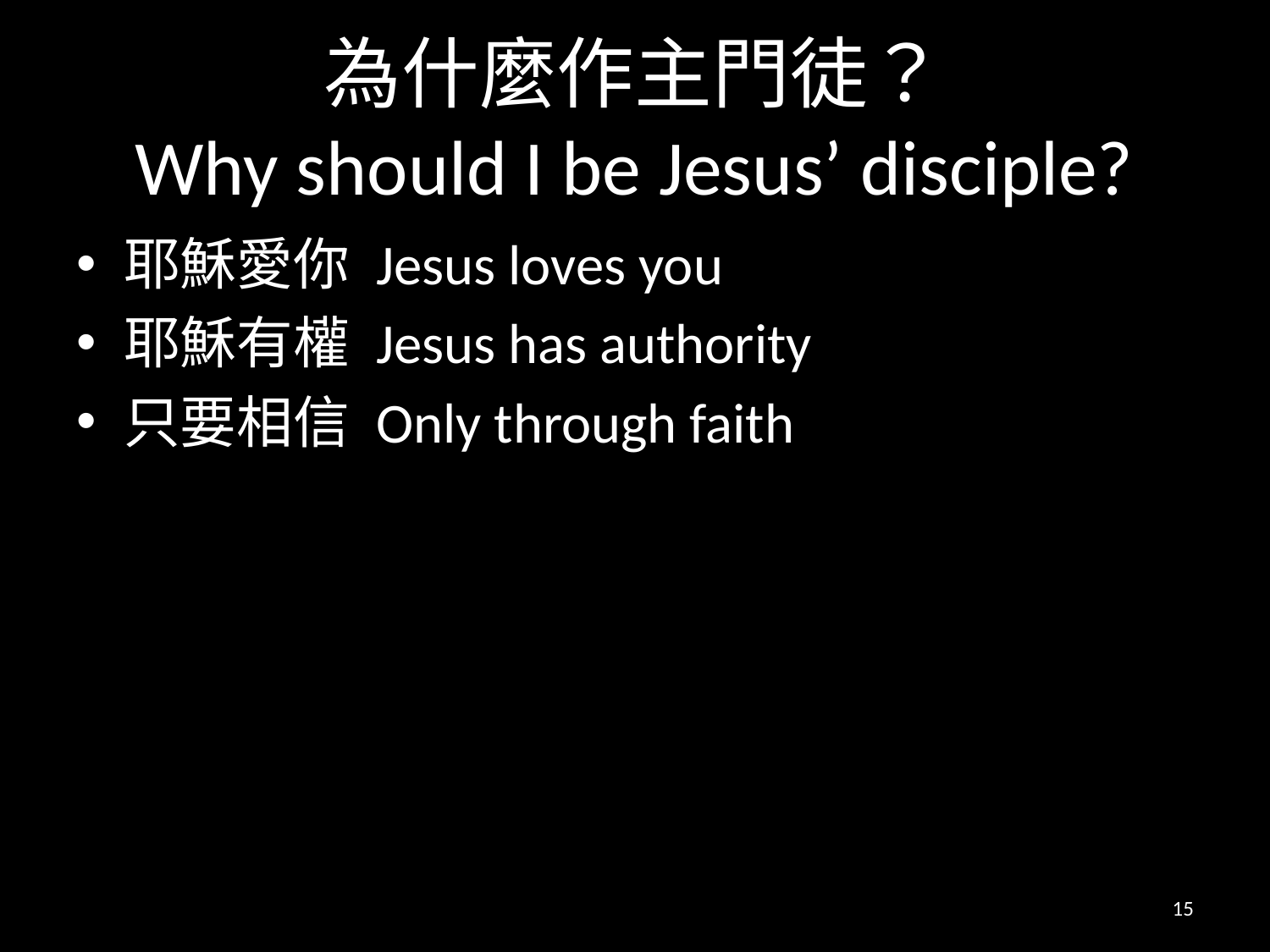

# 為什麼作主門徒？ Why should I be Jesus’ disciple?
耶穌愛你 Jesus loves you
耶穌有權 Jesus has authority
只要相信 Only through faith

15